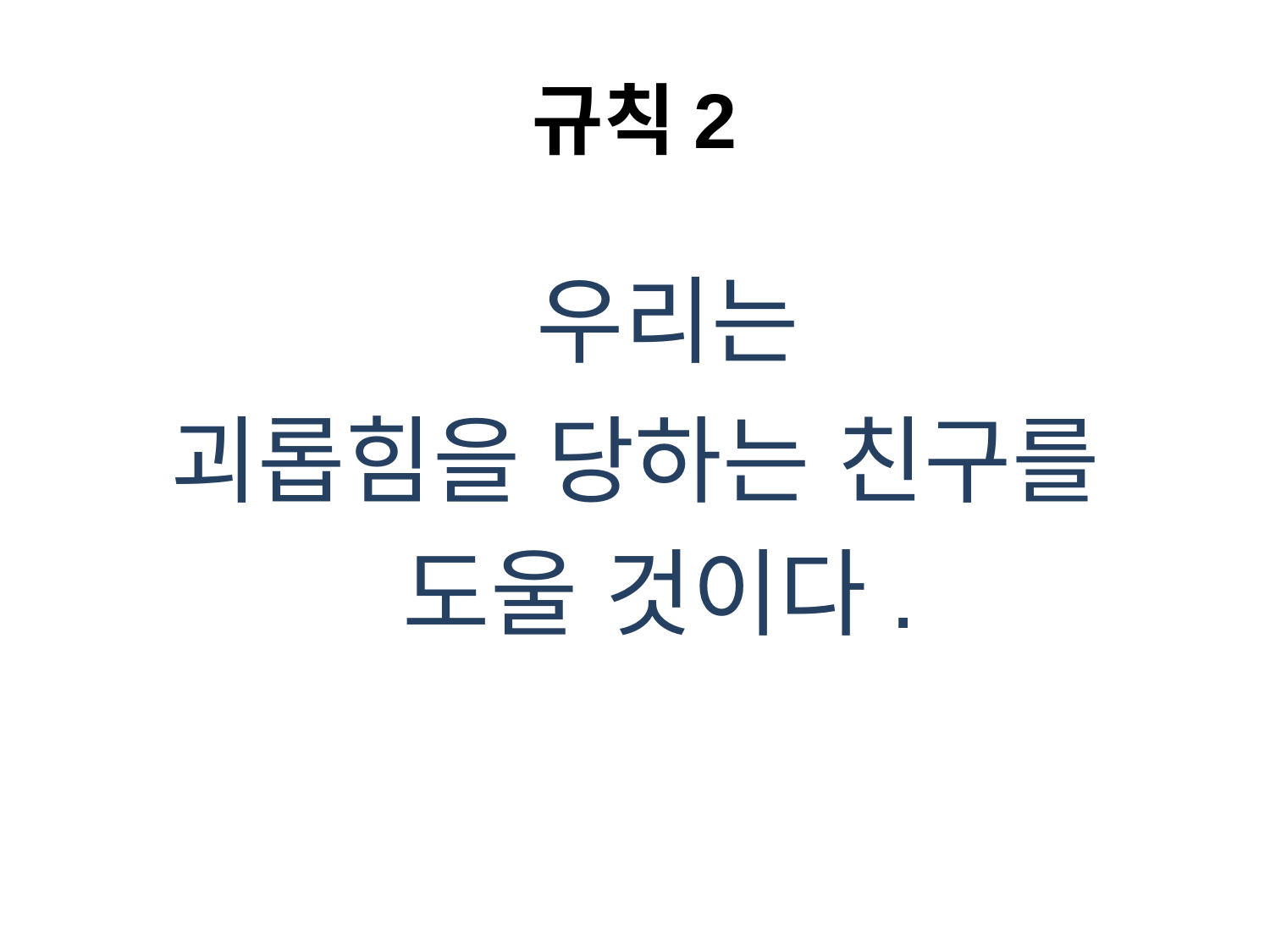

# 규칙2
 우리는
괴롭힘을 당하는 친구를
 도울 것이다.